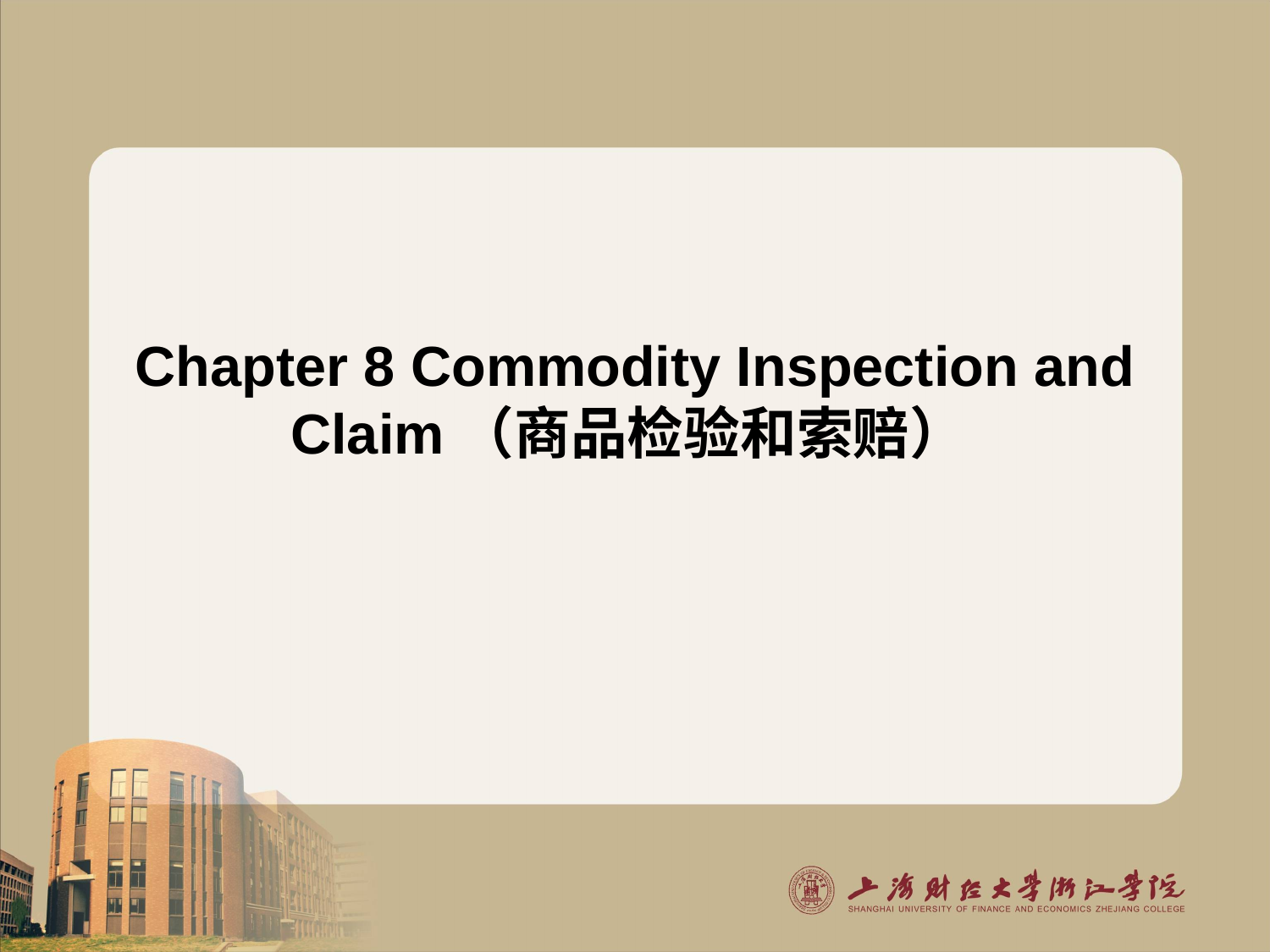

# Chapter 8 Commodity Inspection and Claim（商品检验和索赔）